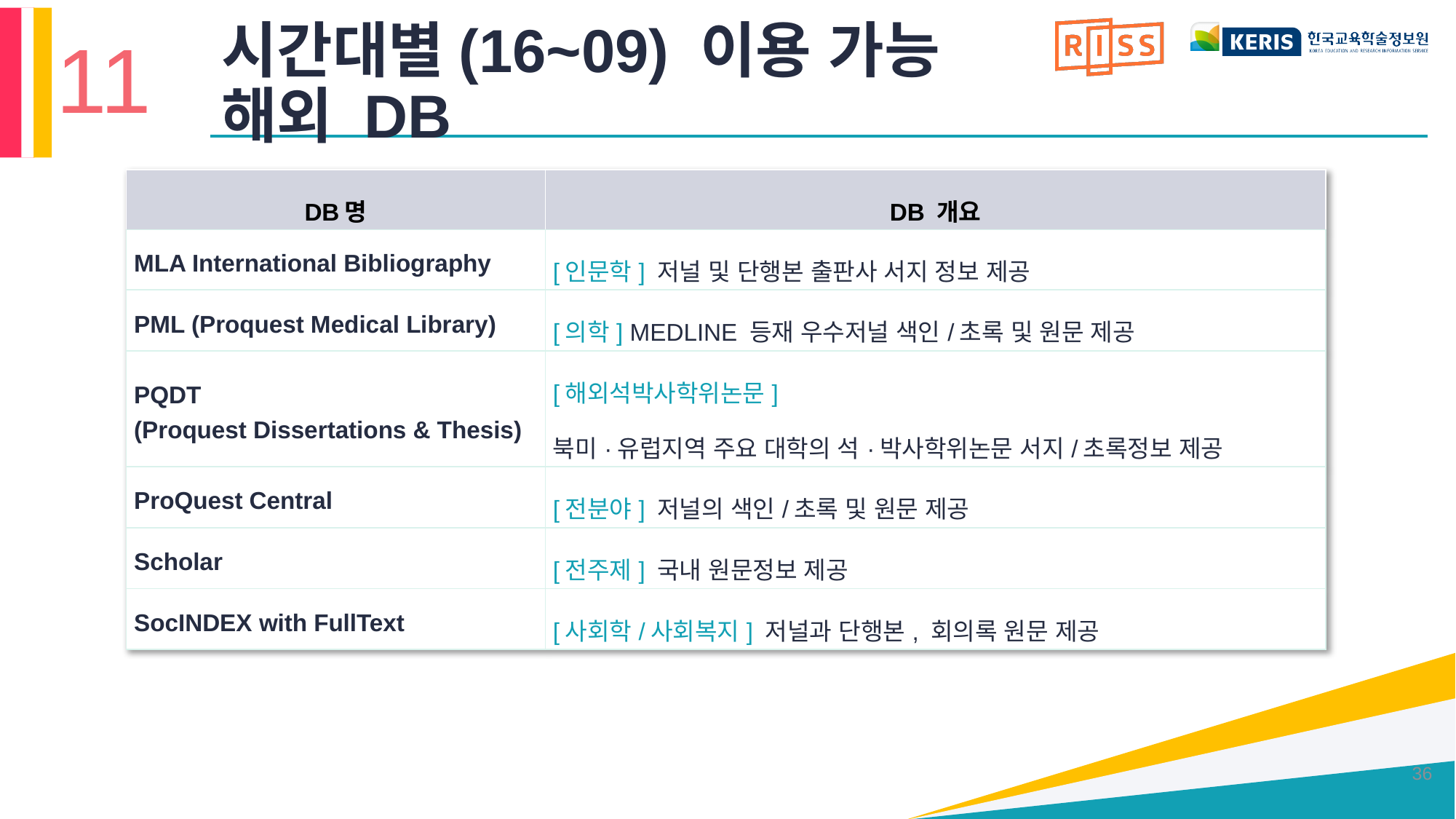

11
# 시간대별(16~09) 이용 가능 해외 DB
| DB명 | DB 개요 |
| --- | --- |
| MLA International Bibliography | [인문학] 저널 및 단행본 출판사 서지 정보 제공 |
| PML (Proquest Medical Library) | [의학] MEDLINE 등재 우수저널 색인/초록 및 원문 제공 |
| PQDT (Proquest Dissertations & Thesis) | [해외석박사학위논문] 북미·유럽지역 주요 대학의 석·박사학위논문 서지/초록정보 제공 |
| ProQuest Central | [전분야] 저널의 색인/초록 및 원문 제공 |
| Scholar | [전주제] 국내 원문정보 제공 |
| SocINDEX with FullText | [사회학/사회복지] 저널과 단행본, 회의록 원문 제공 |

36